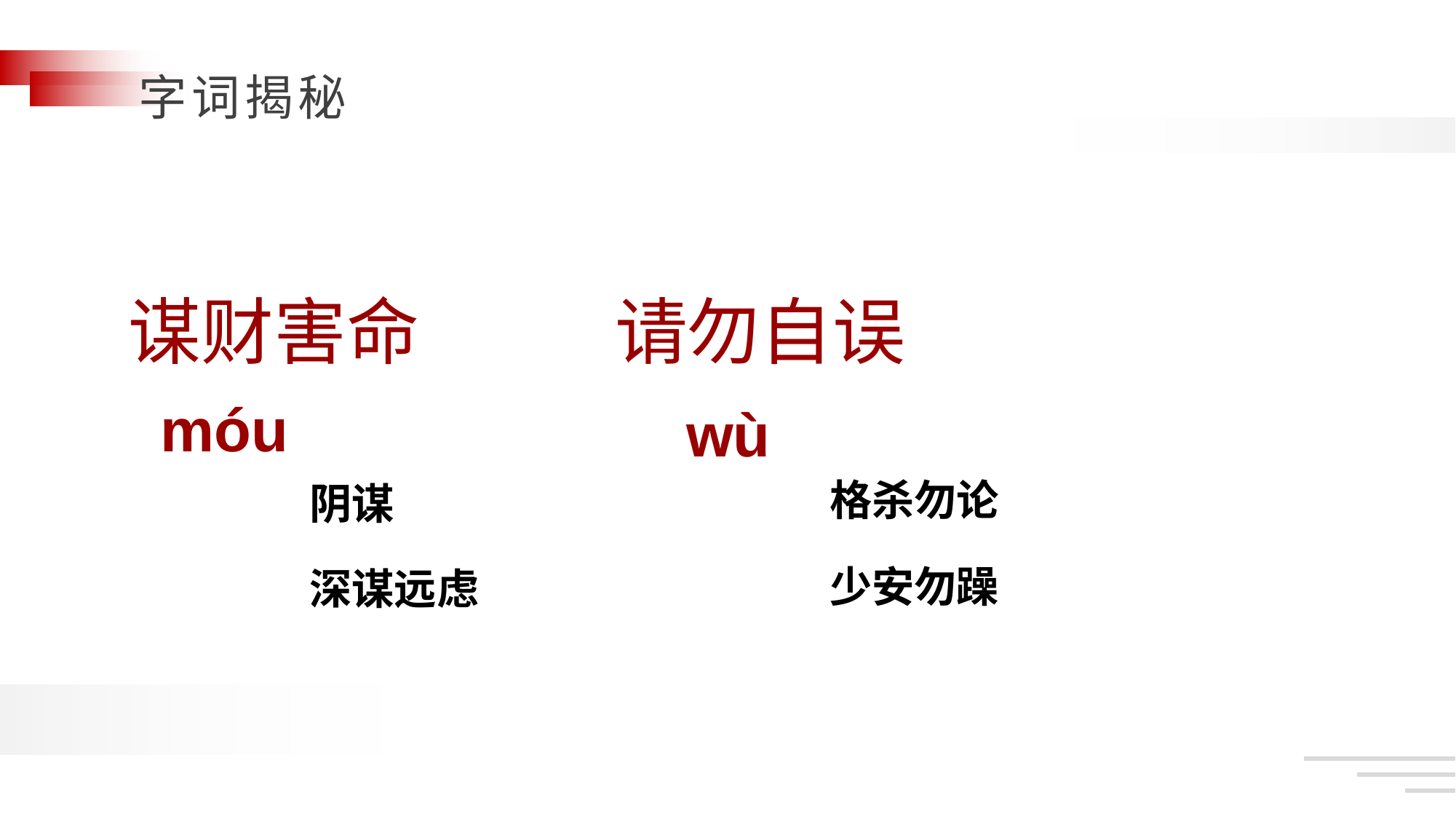

请勿自误
谋财害命
móu
wù
格杀勿论
阴谋
少安勿躁
深谋远虑